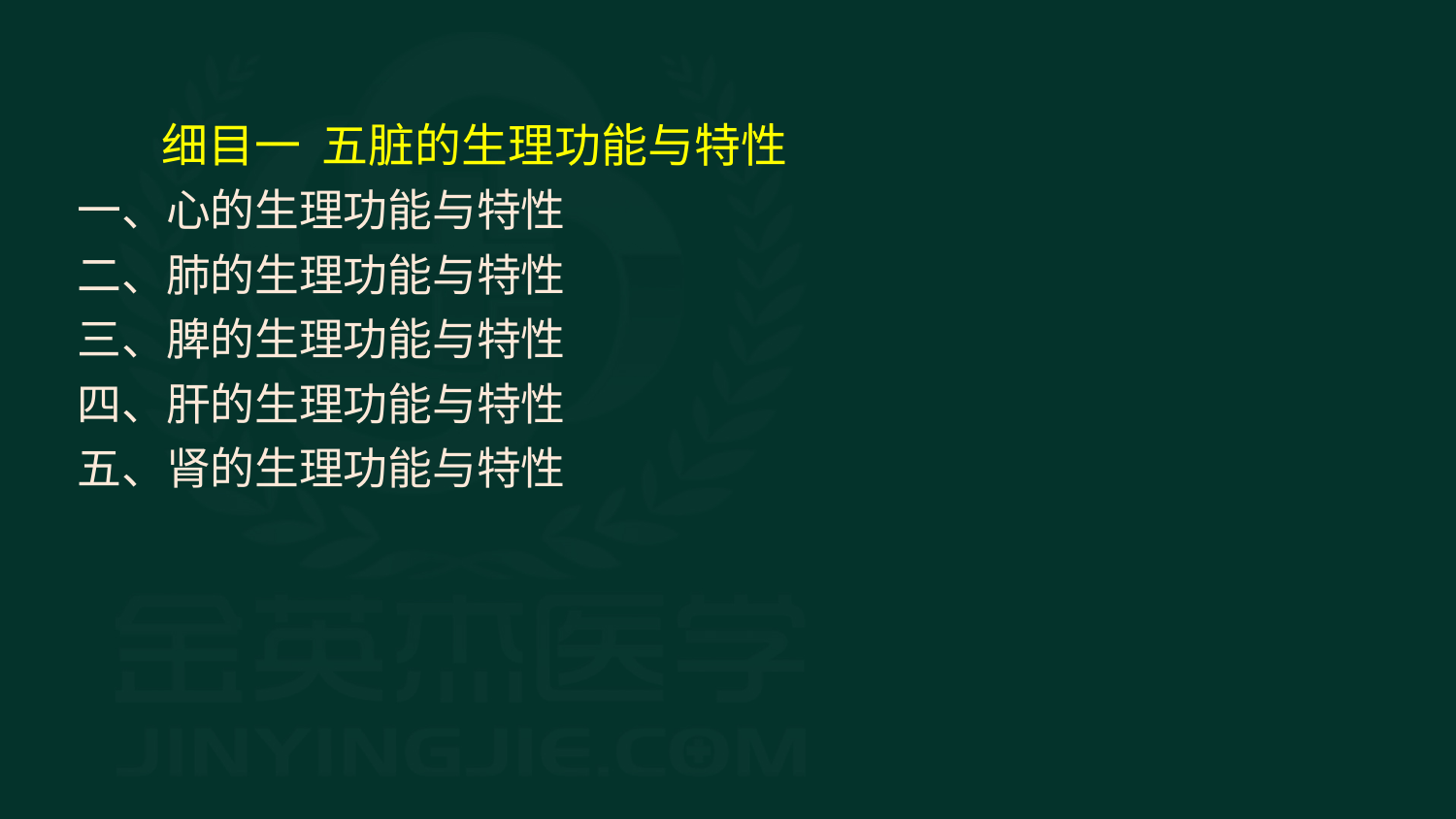

细目一  五脏的生理功能与特性
一、心的生理功能与特性
二、肺的生理功能与特性
三、脾的生理功能与特性
四、肝的生理功能与特性
五、肾的生理功能与特性